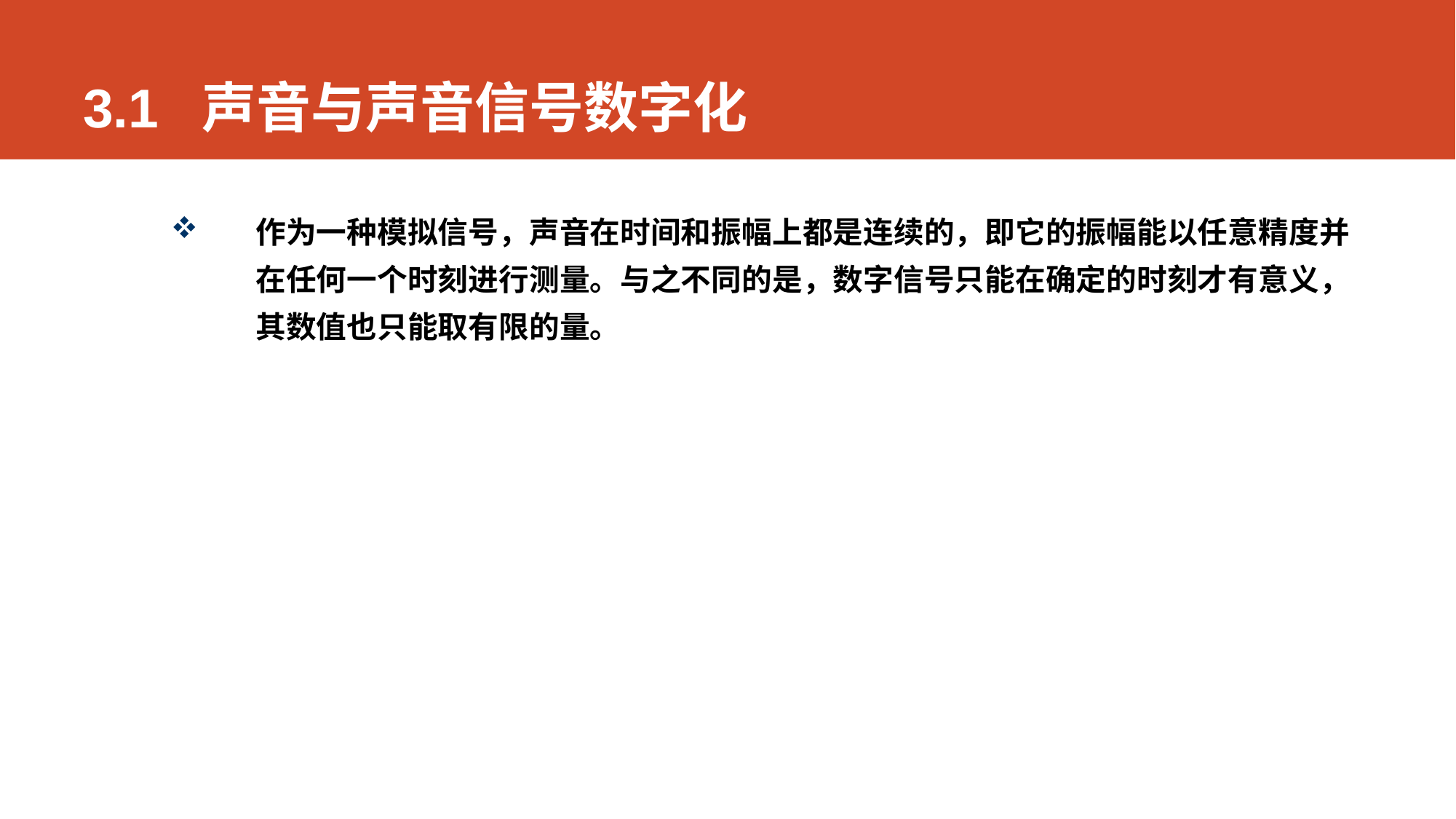

# 3.1  声音与声音信号数字化
作为一种模拟信号，声音在时间和振幅上都是连续的，即它的振幅能以任意精度并在任何一个时刻进行测量。与之不同的是，数字信号只能在确定的时刻才有意义，其数值也只能取有限的量。